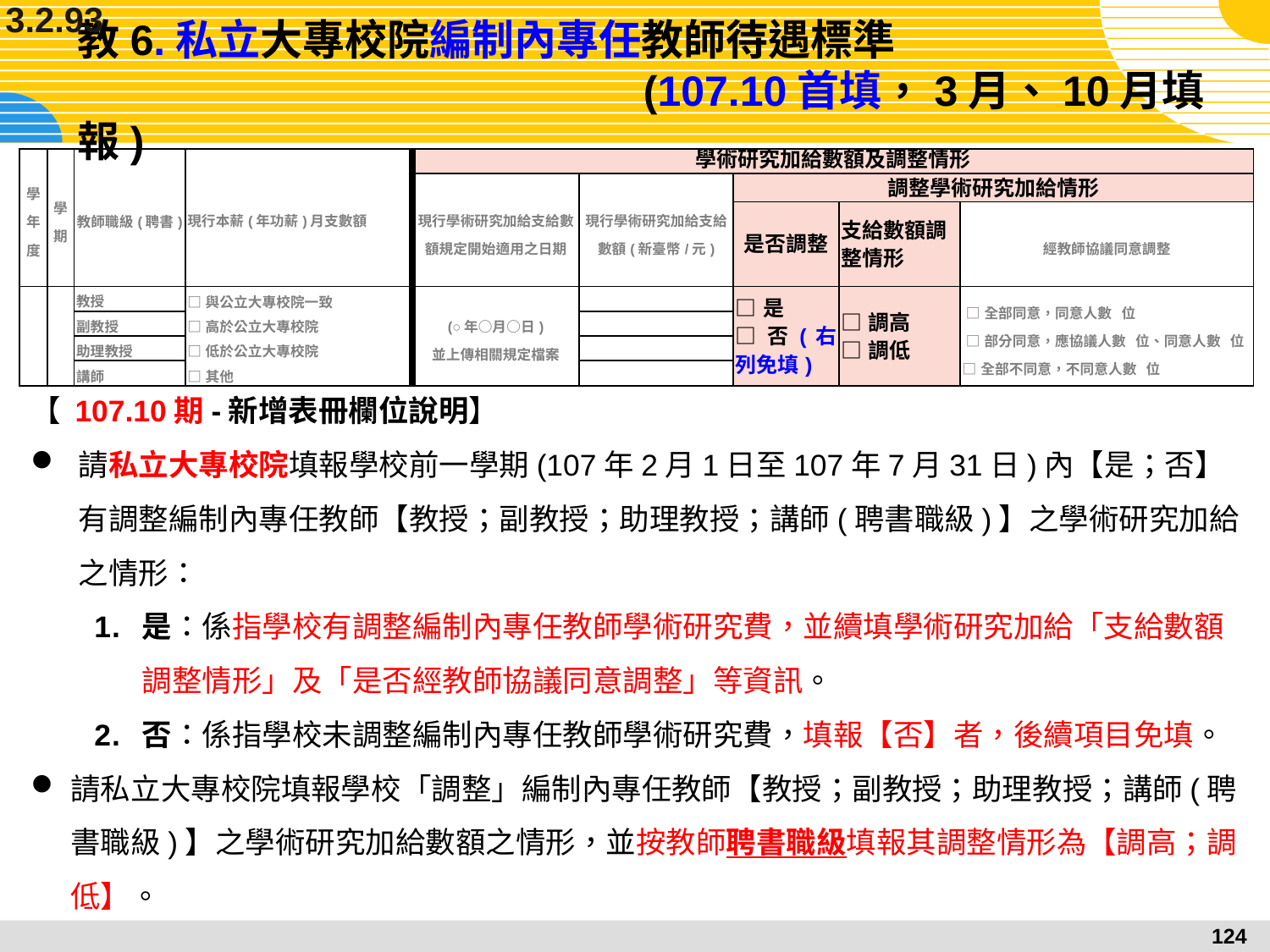

3.2.93
# 教6.私立大專校院編制內專任教師待遇標準						     (107.10首填，3月、10月填報)
| 學年度 | 學期 | 教師職級(聘書) | 現行本薪(年功薪)月支數額 | 學術研究加給數額及調整情形 |  |  |  |  |
| --- | --- | --- | --- | --- | --- | --- | --- | --- |
|  |  |  |  | 現行學術研究加給支給數額規定開始適用之日期 | 現行學術研究加給支給數額(新臺幣/元) | 調整學術研究加給情形 |  |  |
|  |  |  |  |  |  | 是否調整 | 支給數額調整情形 | 經教師協議同意調整 |
|  |  | 教授 | □與公立大專校院一致 □高於公立大專校院 □低於公立大專校院 □其他 | (○年○月○日) 並上傳相關規定檔案 |  | □是 □否(右列免填) | □調高 □調低 | □全部同意，同意人數 位 □部分同意，應協議人數 位、同意人數 位 □全部不同意，不同意人數 位 |
|  |  | 副教授 |  |  |  |  |  |  |
|  |  | 助理教授 |  |  |  |  |  |  |
|  |  | 講師 |  |  |  |  |  |  |
【 107.10期-新增表冊欄位說明】
請私立大專校院填報學校前一學期(107年2月1日至107年7月31日)內【是；否】有調整編制內專任教師【教授；副教授；助理教授；講師(聘書職級)】之學術研究加給之情形：
是：係指學校有調整編制內專任教師學術研究費，並續填學術研究加給「支給數額調整情形」及「是否經教師協議同意調整」等資訊。
否：係指學校未調整編制內專任教師學術研究費，填報【否】者，後續項目免填。
請私立大專校院填報學校「調整」編制內專任教師【教授；副教授；助理教授；講師(聘書職級)】之學術研究加給數額之情形，並按教師聘書職級填報其調整情形為【調高；調低】。